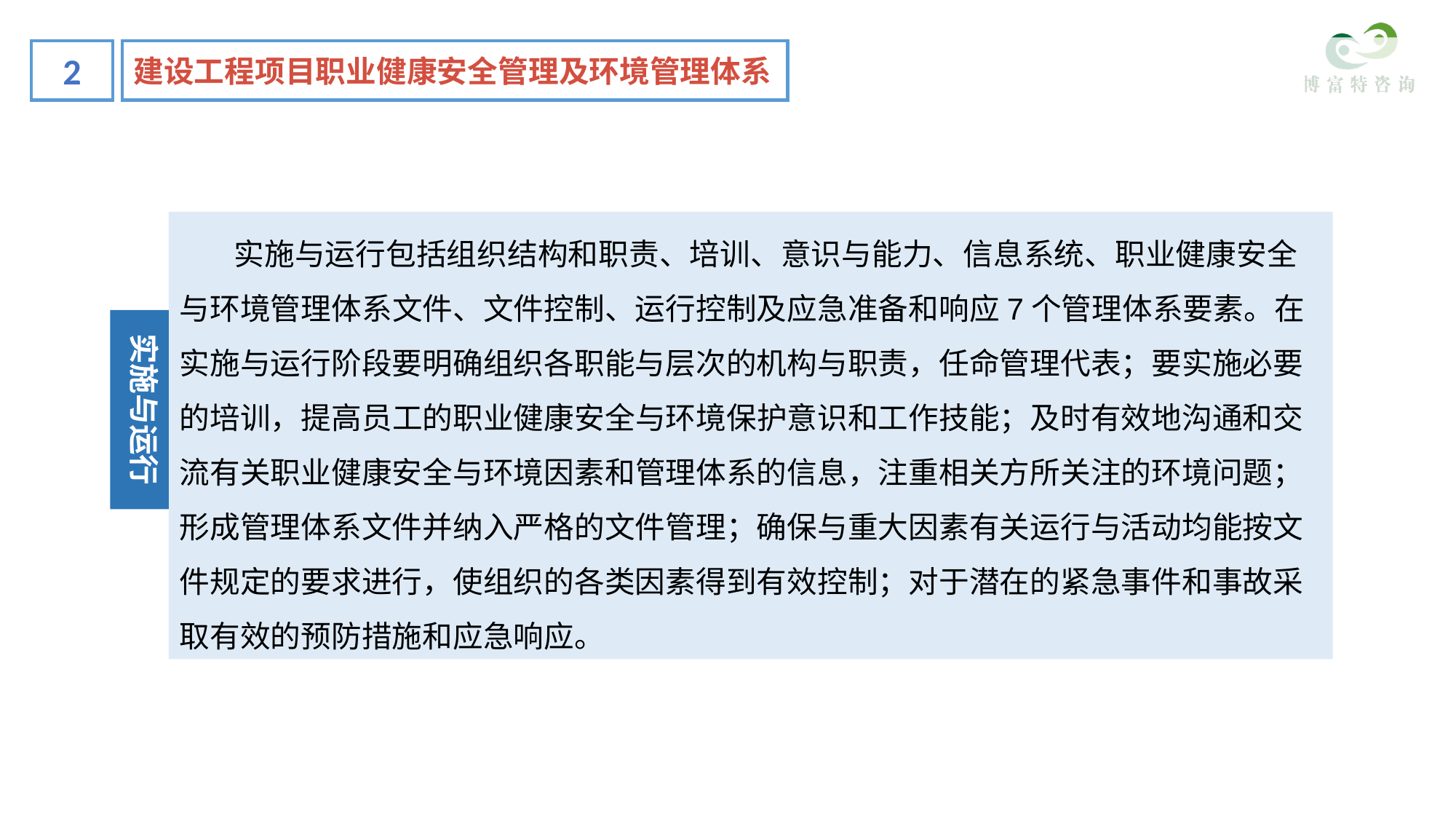

2

建设工程项目职业健康安全管理及环境管理体系
实施与运行包括组织结构和职责、培训、意识与能力、信息系统、职业健康安全与环境管理体系文件、文件控制、运行控制及应急准备和响应7个管理体系要素。在实施与运行阶段要明确组织各职能与层次的机构与职责，任命管理代表；要实施必要的培训，提高员工的职业健康安全与环境保护意识和工作技能；及时有效地沟通和交流有关职业健康安全与环境因素和管理体系的信息，注重相关方所关注的环境问题；形成管理体系文件并纳入严格的文件管理；确保与重大因素有关运行与活动均能按文件规定的要求进行，使组织的各类因素得到有效控制；对于潜在的紧急事件和事故采取有效的预防措施和应急响应。
实施与运行